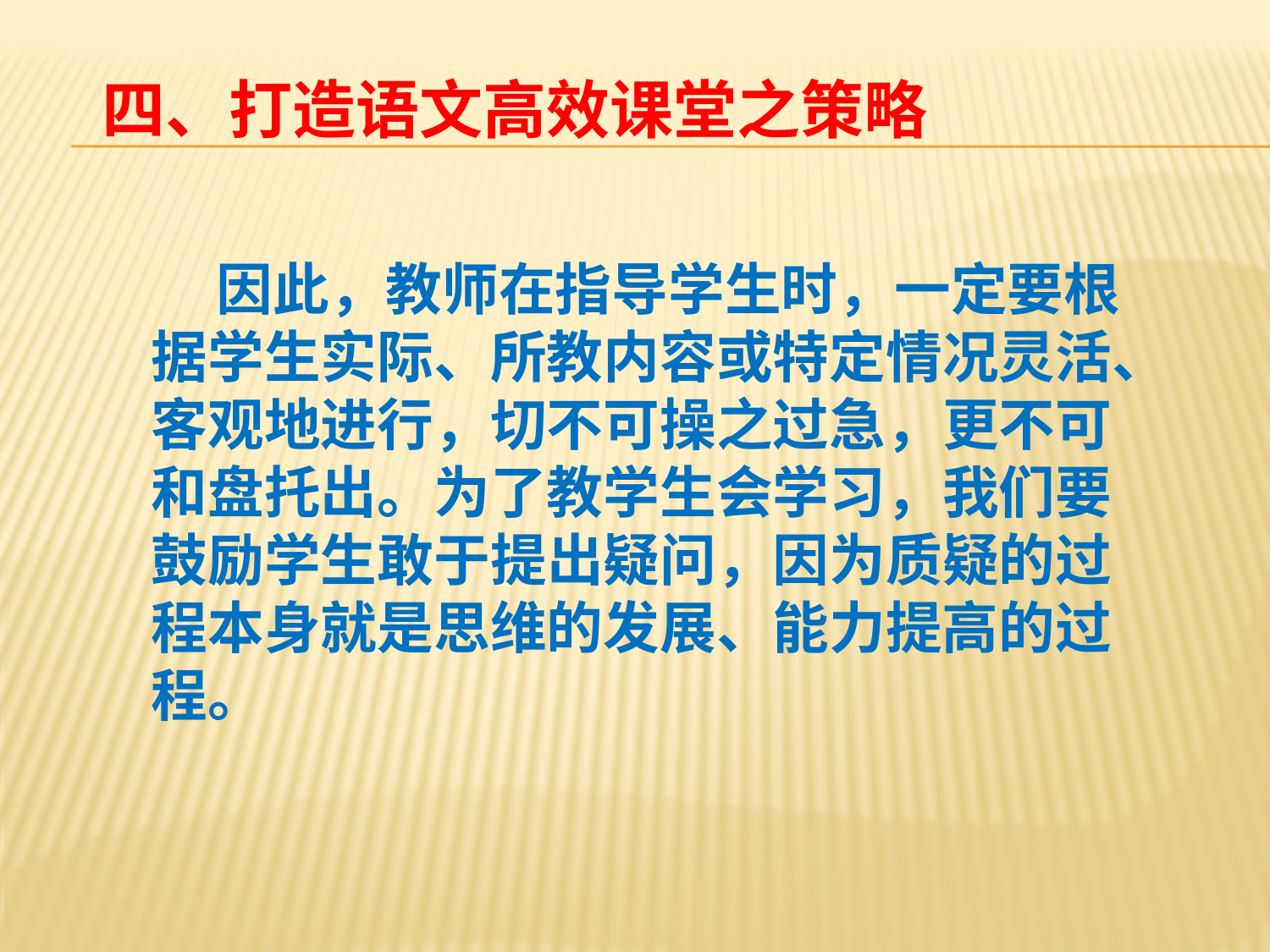

# 四、打造语文高效课堂之策略
    因此，教师在指导学生时，一定要根据学生实际、所教内容或特定情况灵活、客观地进行，切不可操之过急，更不可和盘托出。为了教学生会学习，我们要鼓励学生敢于提出疑问，因为质疑的过程本身就是思维的发展、能力提高的过程。